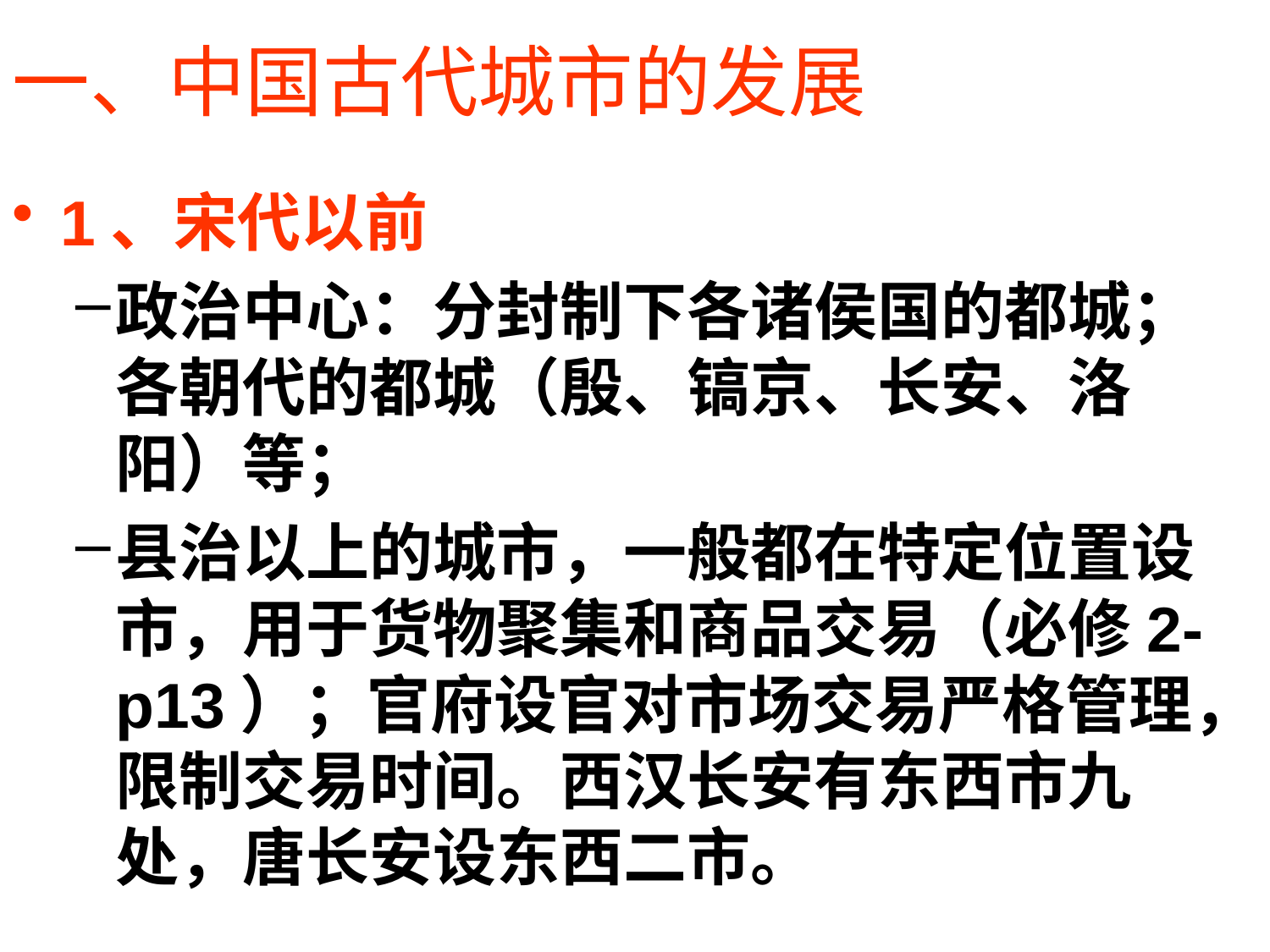

# 一、中国古代城市的发展
1、宋代以前
政治中心：分封制下各诸侯国的都城；各朝代的都城（殷、镐京、长安、洛阳）等；
县治以上的城市，一般都在特定位置设市，用于货物聚集和商品交易（必修2-p13）；官府设官对市场交易严格管理，限制交易时间。西汉长安有东西市九处，唐长安设东西二市。